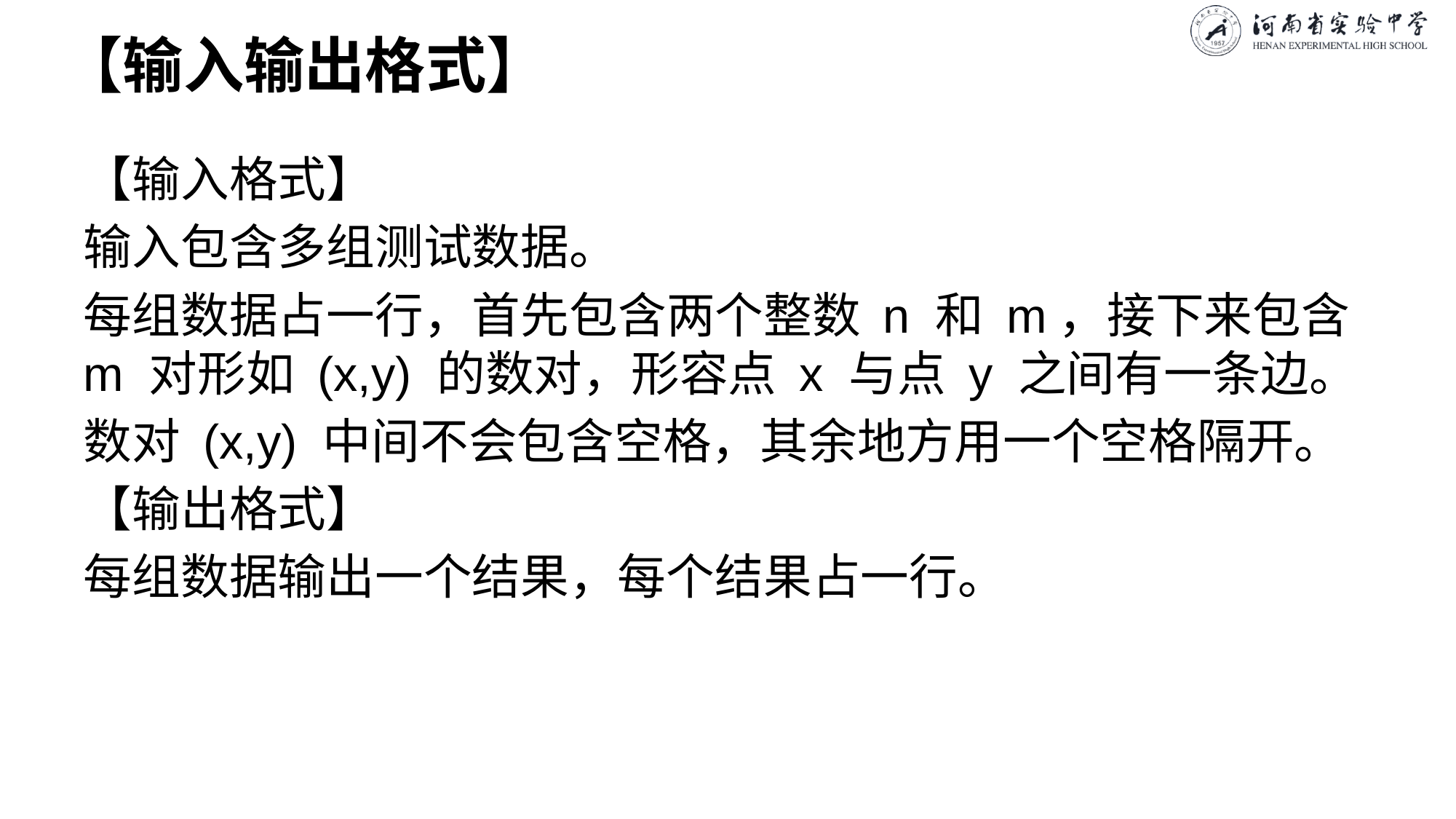

# 【输入输出格式】
【输入格式】
输入包含多组测试数据。
每组数据占一行，首先包含两个整数 n 和 m，接下来包含 m 对形如 (x,y) 的数对，形容点 x 与点 y 之间有一条边。
数对 (x,y) 中间不会包含空格，其余地方用一个空格隔开。
【输出格式】
每组数据输出一个结果，每个结果占一行。